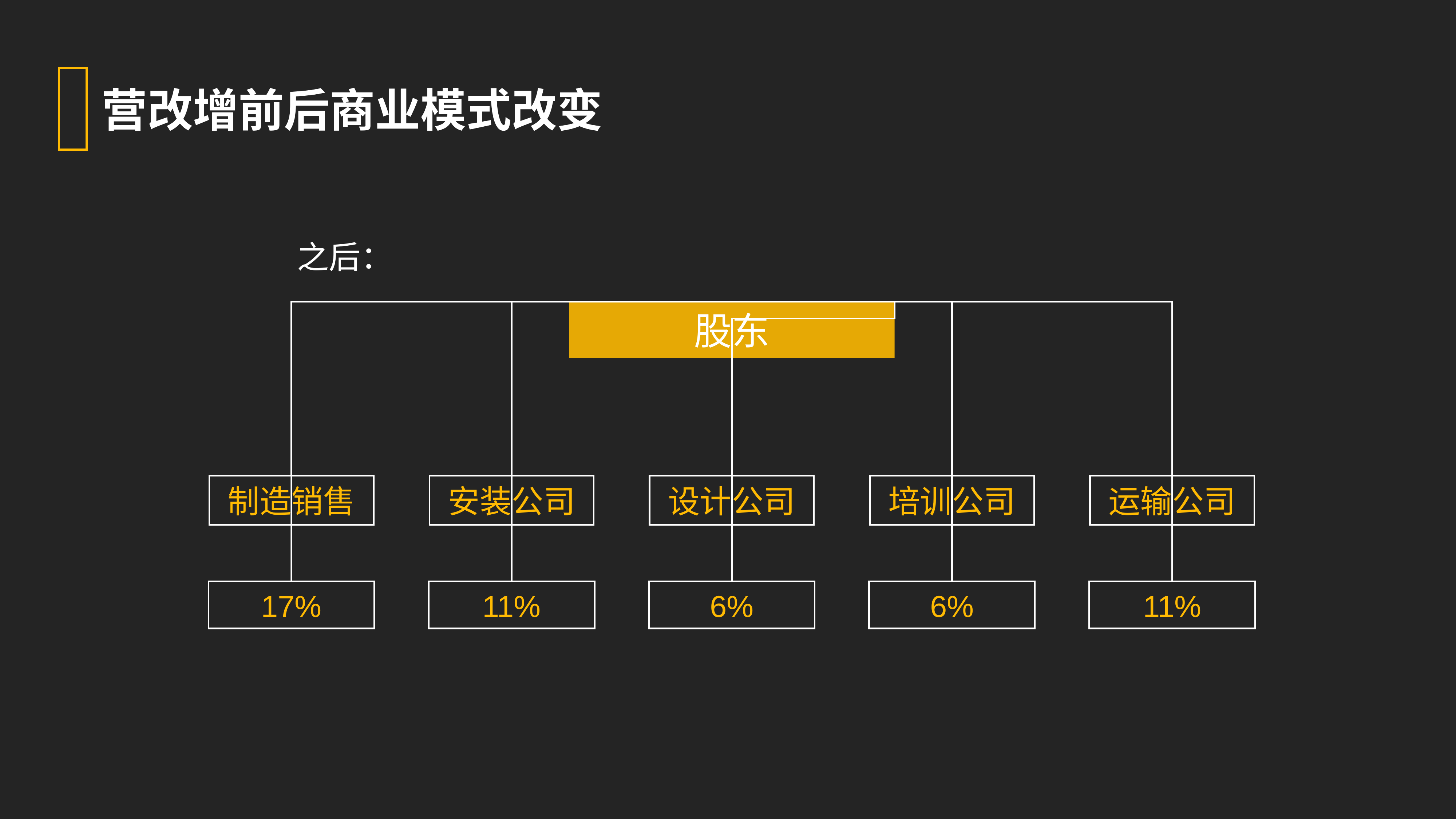

营改增前后商业模式改变
之后：
股东
制造销售
安装公司
设计公司
培训公司
运输公司
17%
11%
6%
6%
11%